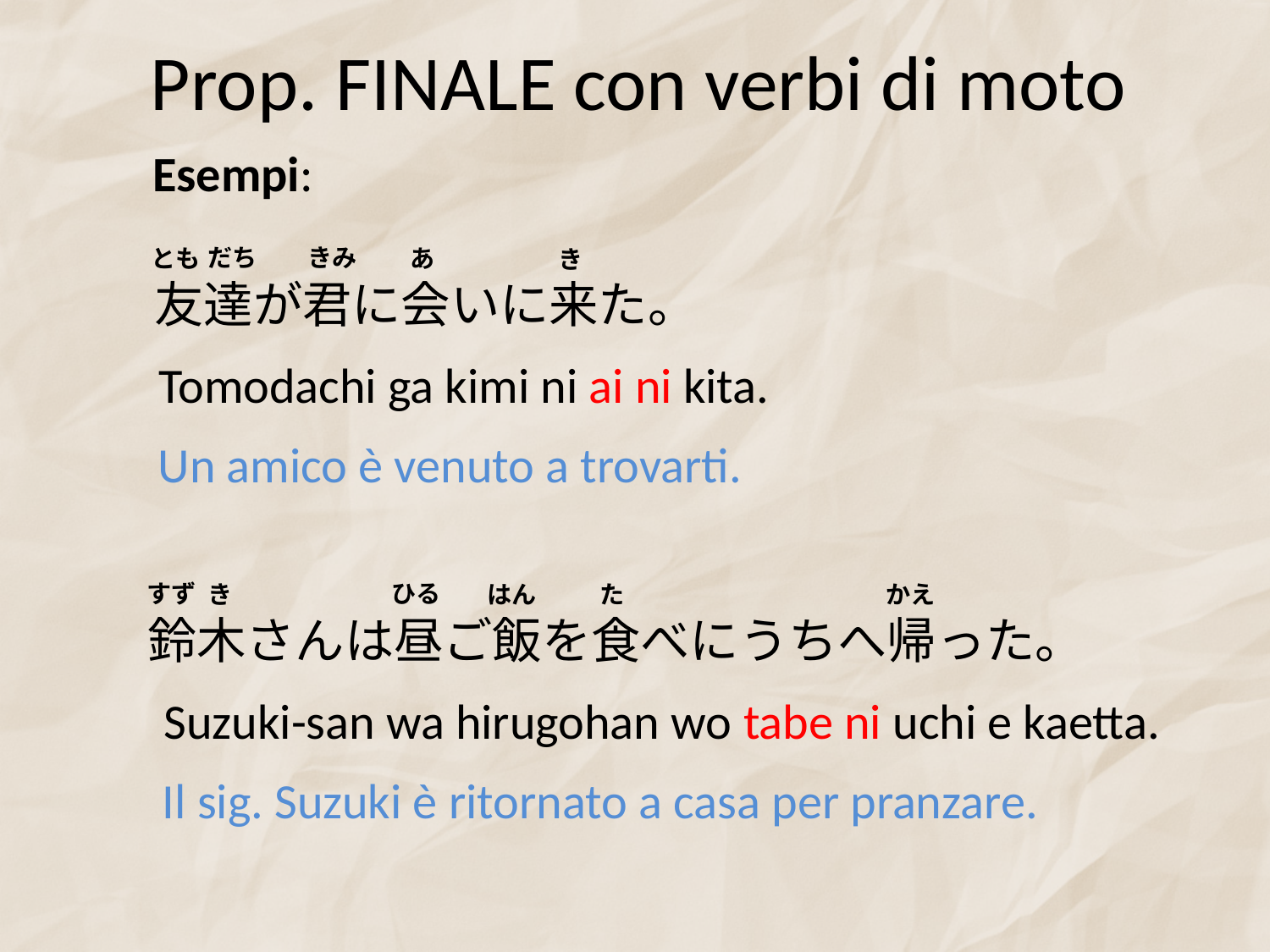

# Prop. FINALE con verbi di moto
Esempi:
だち
きみ
とも
あ
き
友達が君に会いに来た。
Tomodachi ga kimi ni ai ni kita.
Un amico è venuto a trovarti.
ひる
すず
き
はん
た
かえ
鈴木さんは昼ご飯を食べにうちへ帰った。
Suzuki-san wa hirugohan wo tabe ni uchi e kaetta.
Il sig. Suzuki è ritornato a casa per pranzare.